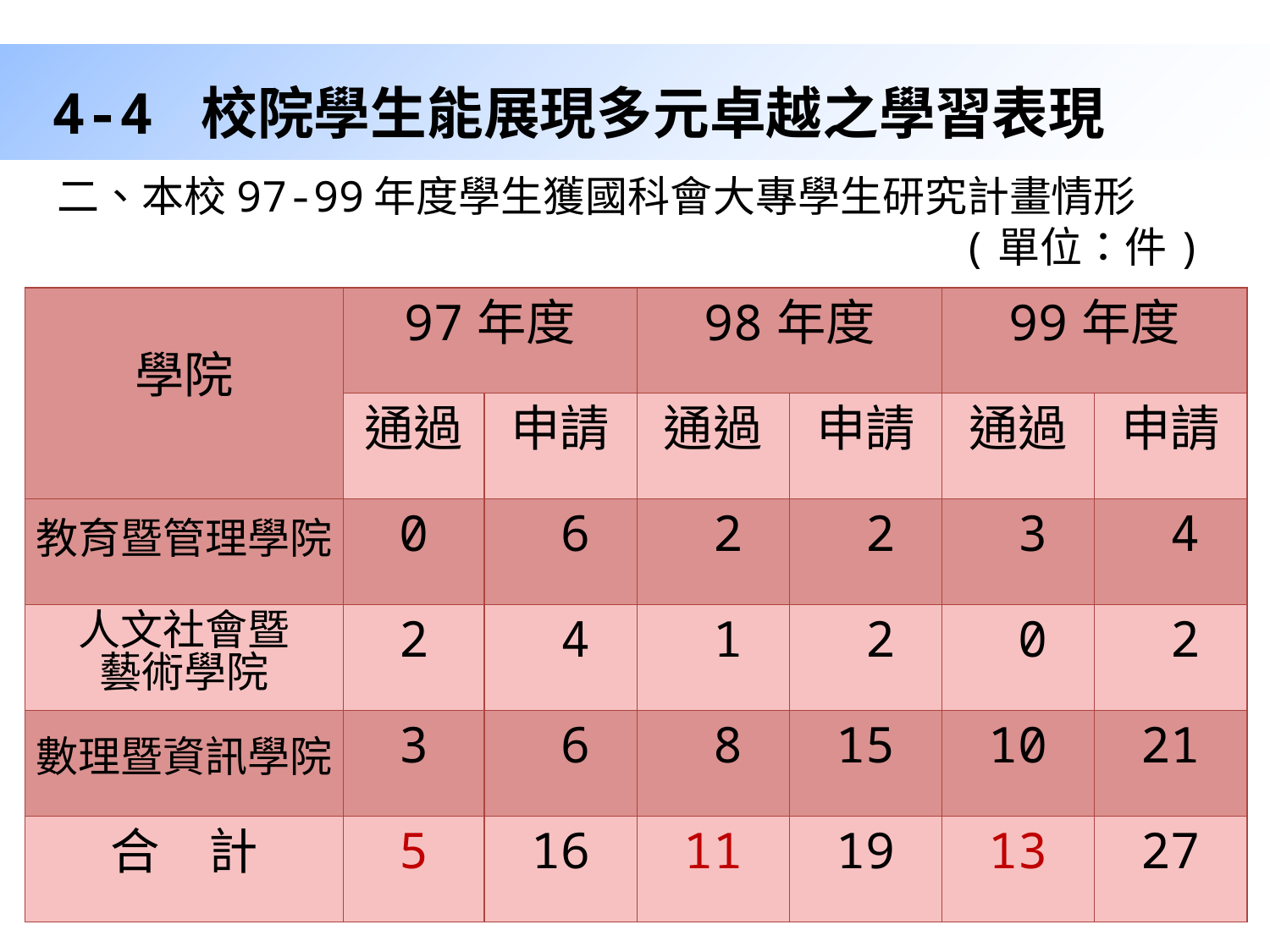

4-4 校院學生能展現多元卓越之學習表現
二、本校97-99年度學生獲國科會大專學生研究計畫情形
(單位：件)
| 學院 | 97年度 |  | 98年度 |  | 99年度 |  |
| --- | --- | --- | --- | --- | --- | --- |
|  | 通過 | 申請 | 通過 | 申請 | 通過 | 申請 |
| 教育暨管理學院 | 0 | 6 | 2 | 2 | 3 | 4 |
| 人文社會暨 藝術學院 | 2 | 4 | 1 | 2 | 0 | 2 |
| 數理暨資訊學院 | 3 | 6 | 8 | 15 | 10 | 21 |
| 合　計 | 5 | 16 | 11 | 19 | 13 | 27 |